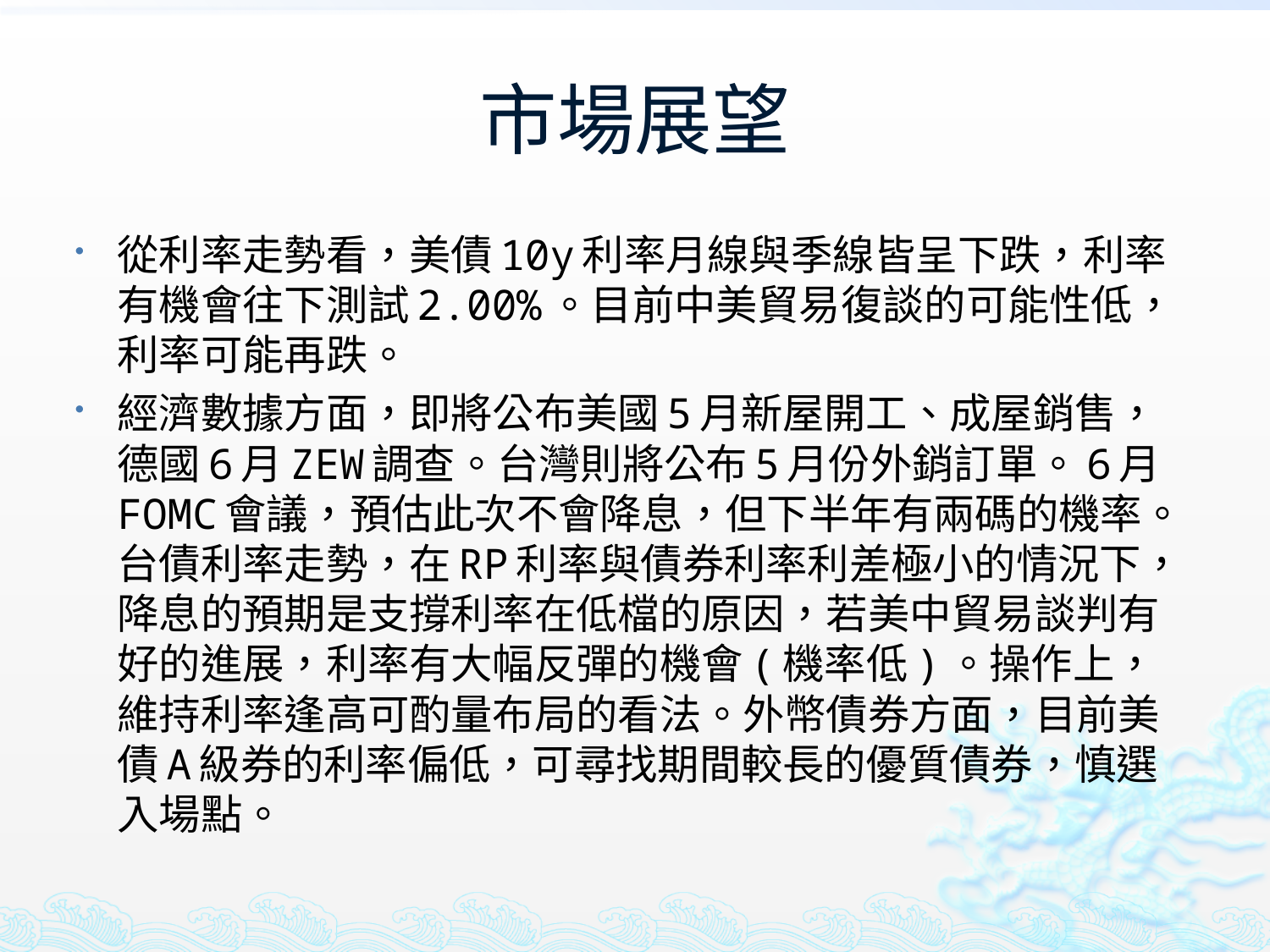

# 市場展望
從利率走勢看，美債10y利率月線與季線皆呈下跌，利率有機會往下測試2.00%。目前中美貿易復談的可能性低，利率可能再跌。
經濟數據方面，即將公布美國5月新屋開工、成屋銷售，德國6月ZEW調查。台灣則將公布5月份外銷訂單。6月FOMC會議，預估此次不會降息，但下半年有兩碼的機率。台債利率走勢，在RP利率與債券利率利差極小的情況下，降息的預期是支撐利率在低檔的原因，若美中貿易談判有好的進展，利率有大幅反彈的機會(機率低)。操作上，維持利率逢高可酌量布局的看法。外幣債券方面，目前美債A級券的利率偏低，可尋找期間較長的優質債券，慎選入場點。